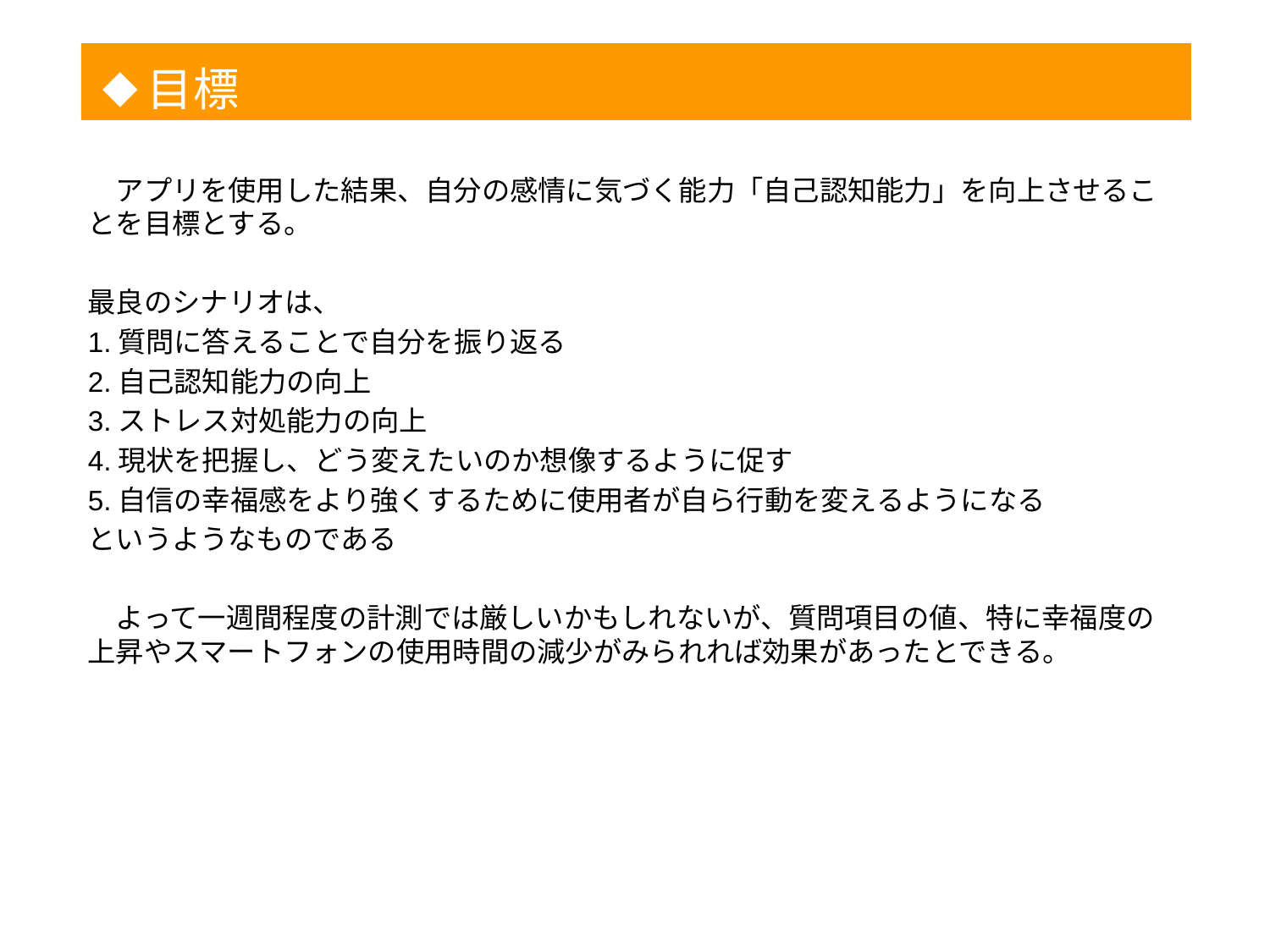

◆
目標
1
　アプリを使用した結果、自分の感情に気づく能力「自己認知能力」を向上させることを目標とする。

最良のシナリオは、
質問に答えることで自分を振り返る
自己認知能力の向上
ストレス対処能力の向上
現状を把握し、どう変えたいのか想像するように促す
自信の幸福感をより強くするために使用者が自ら行動を変えるようになる
というようなものである

　よって一週間程度の計測では厳しいかもしれないが、質問項目の値、特に幸福度の上昇やスマートフォンの使用時間の減少がみられれば効果があったとできる。